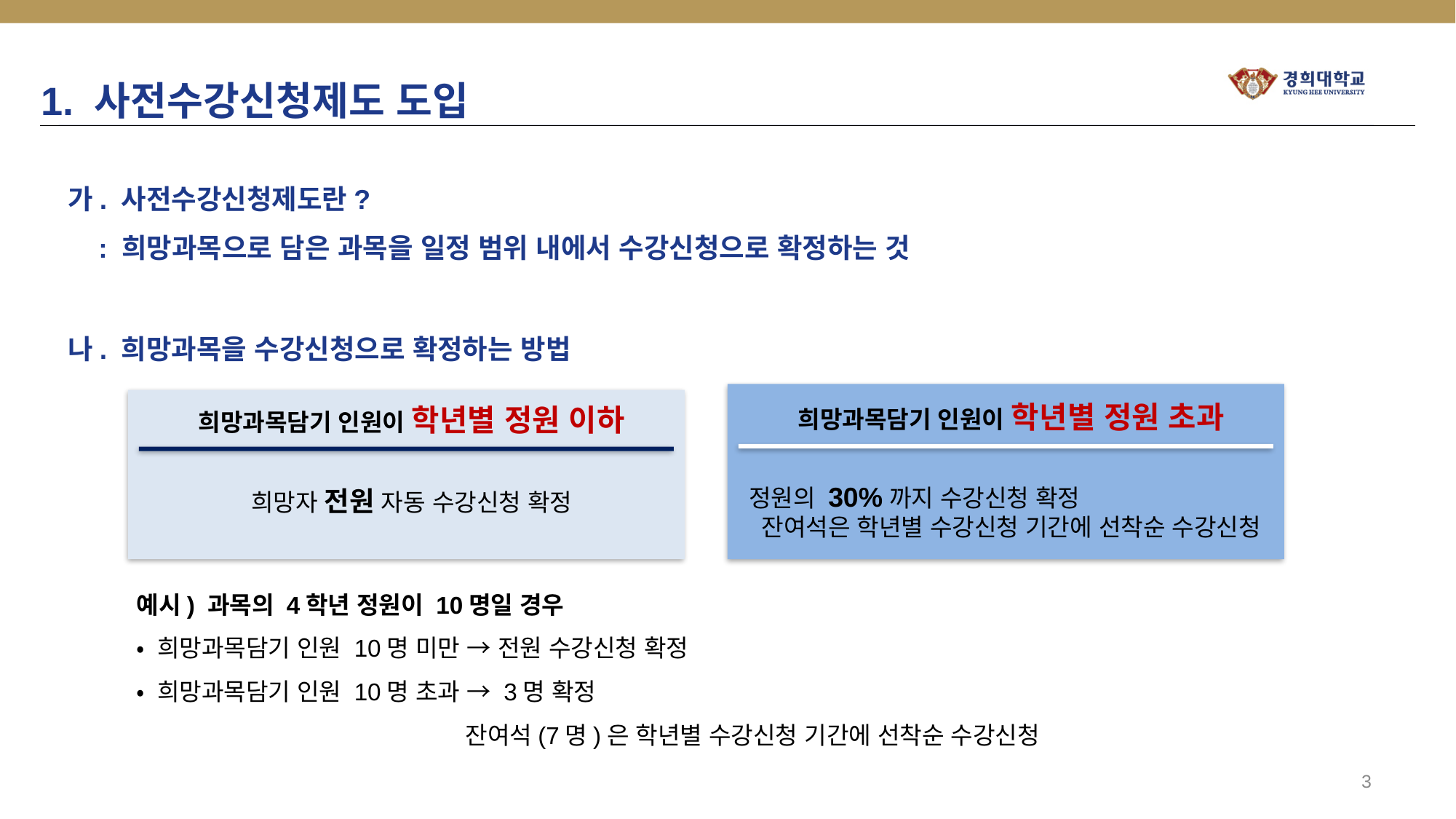

1. 사전수강신청제도 도입
가. 사전수강신청제도란?
    : 희망과목으로 담은 과목을 일정 범위 내에서 수강신청으로 확정하는 것
나. 희망과목을 수강신청으로 확정하는 방법

희망과목담기 인원이 학년별 정원 초과
희망과목담기 인원이 학년별 정원 이하

정원의 30%까지 수강신청 확정
잔여석은 학년별 수강신청 기간에 선착순 수강신청
희망자 전원 자동 수강신청 확정
예시) 과목의 4학년 정원이 10명일 경우
• 희망과목담기 인원 10명 미만 → 전원 수강신청 확정
• 희망과목담기 인원 10명 초과 → 3명 확정
                                                잔여석(7명)은 학년별 수강신청 기간에 선착순 수강신청
3